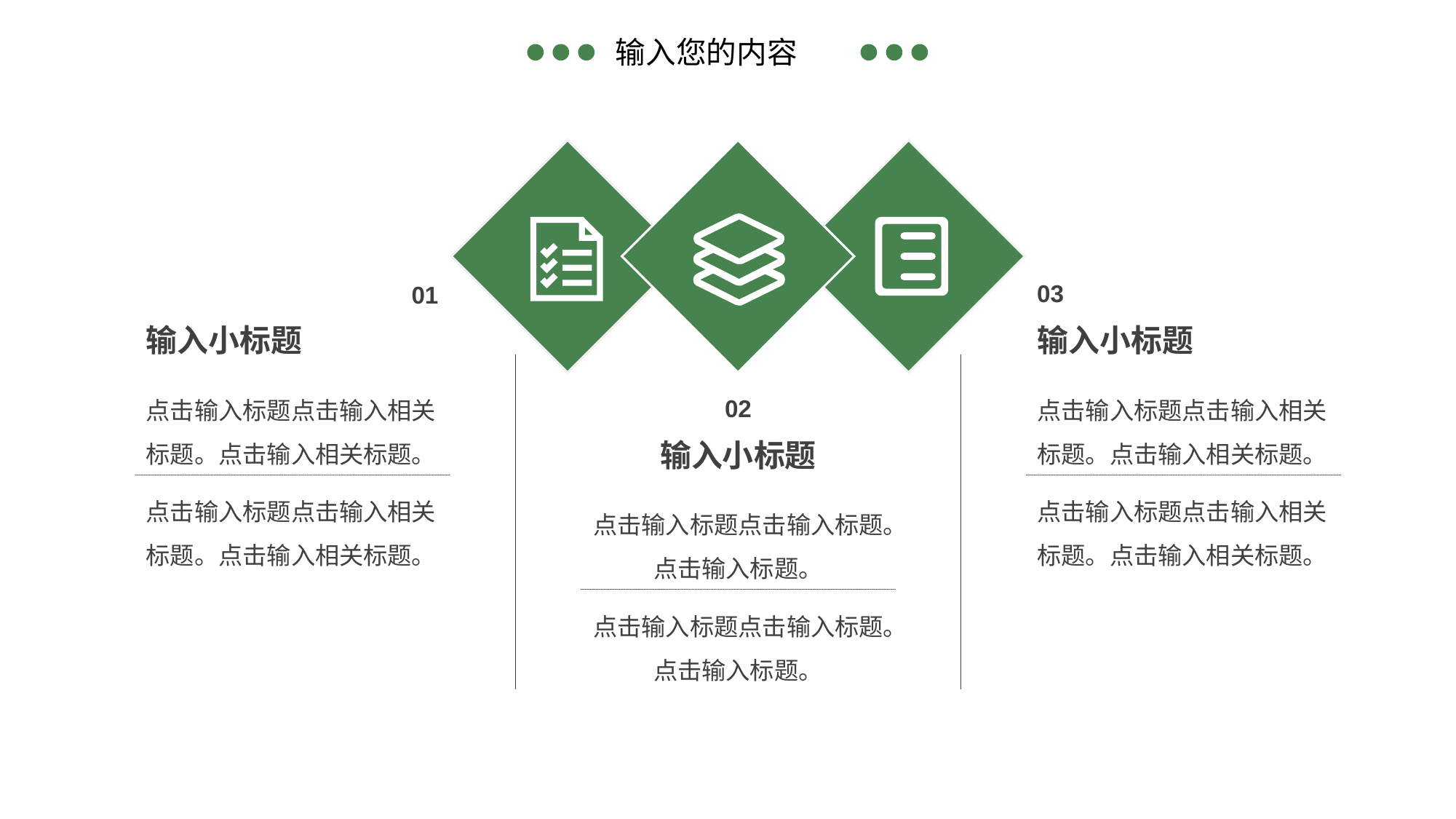

01
输入小标题
点击输入标题点击输入相关标题。点击输入相关标题。
点击输入标题点击输入相关标题。点击输入相关标题。
03
输入小标题
点击输入标题点击输入相关标题。点击输入相关标题。
点击输入标题点击输入相关标题。点击输入相关标题。
02
输入小标题
点击输入标题点击输入标题。点击输入标题。
点击输入标题点击输入标题。点击输入标题。